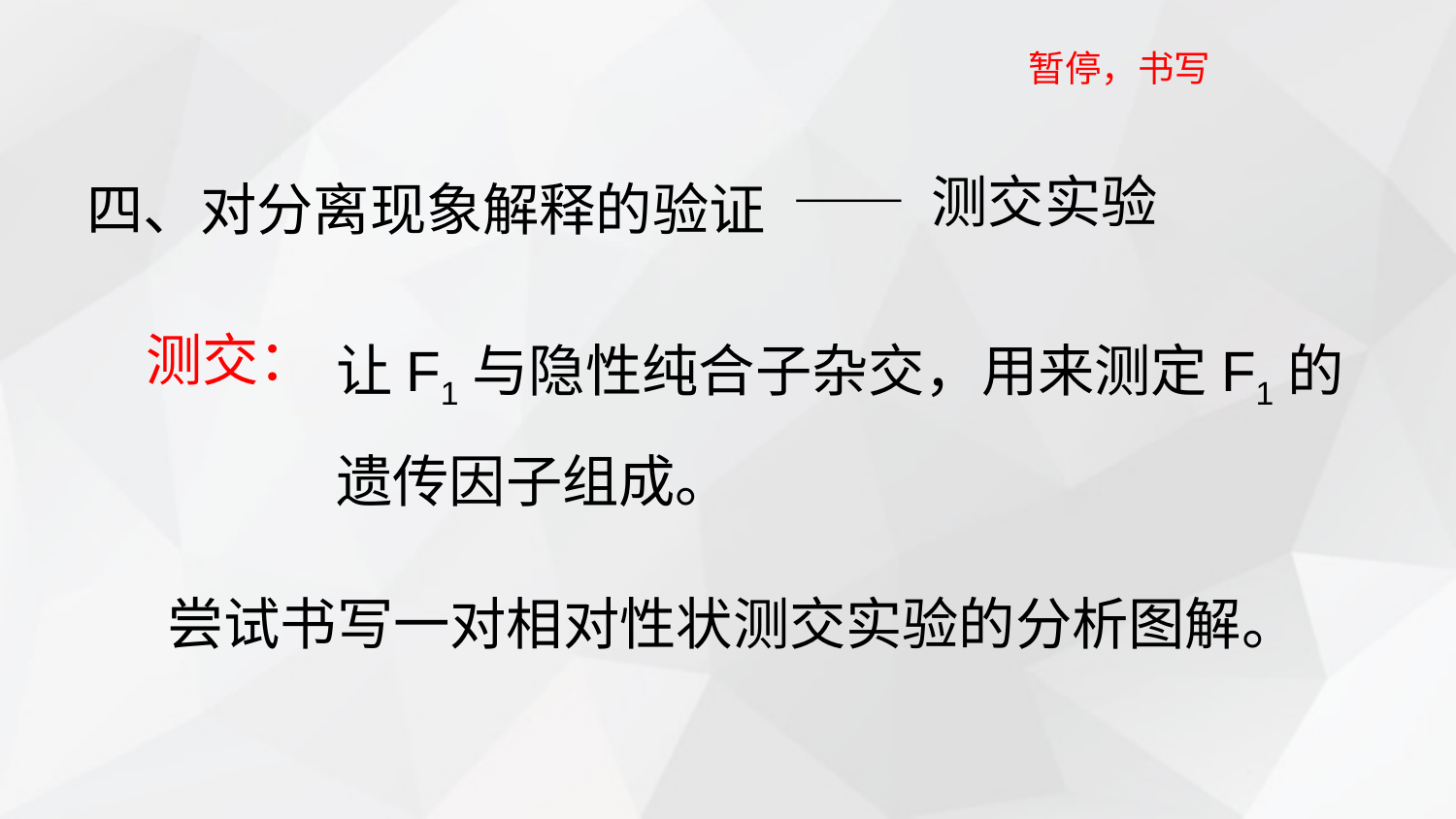

暂停，书写
四、对分离现象解释的验证
—— 测交实验
让F1与隐性纯合子杂交，用来测定F1的
遗传因子组成。
测交：
尝试书写一对相对性状测交实验的分析图解。